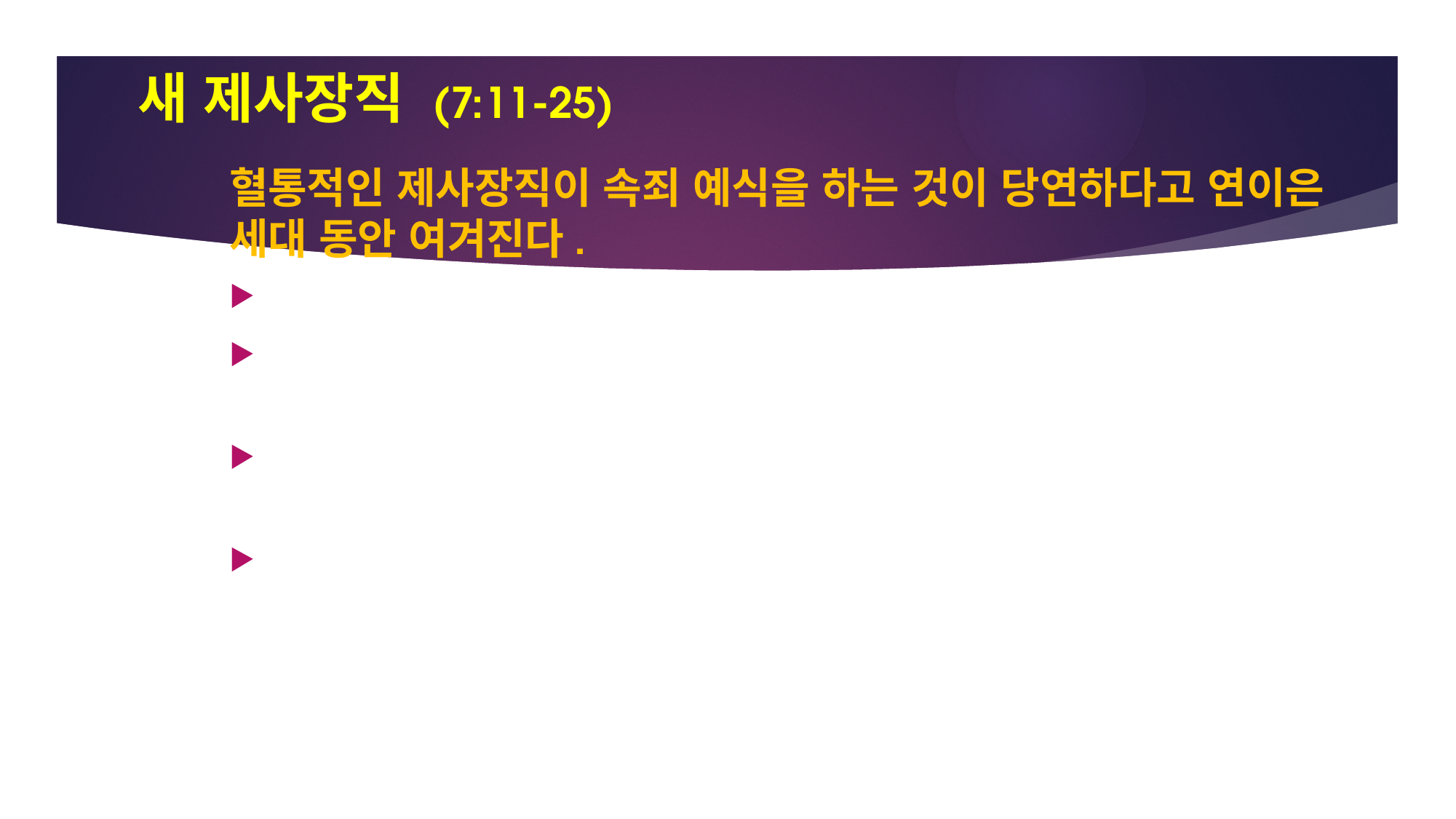

# 새 제사장직 (7:11-25)
혈통적인 제사장직이 속죄 예식을 하는 것이 당연하다고 연이은 세대 동안 여겨진다.
반복성은 예식이 완전한 결과를 낼 수 없음을 보여주고 있다.
멜기세덱의 직임을 따라 그의 아들이 제사장 되심을 선포하며, 하나님은 아론계보의 제사장직 법이 대체될 것에 대해 확실히 나타내셨다.
아른의 아들의 반차에서 멜기세덱의 반차로의 변환점이 모든 대제사장들은 아론의 계보에서 나와야만 한다는 조건을 폐지하였다.
이렇게 예수님이 대제사장이 되시기에 자격이 되시었고, 이 제사장직이 “영원한”것임을 선포했기 때문에 영원히 사시는 누군가가 그 자리를 직임 해야만 했다.